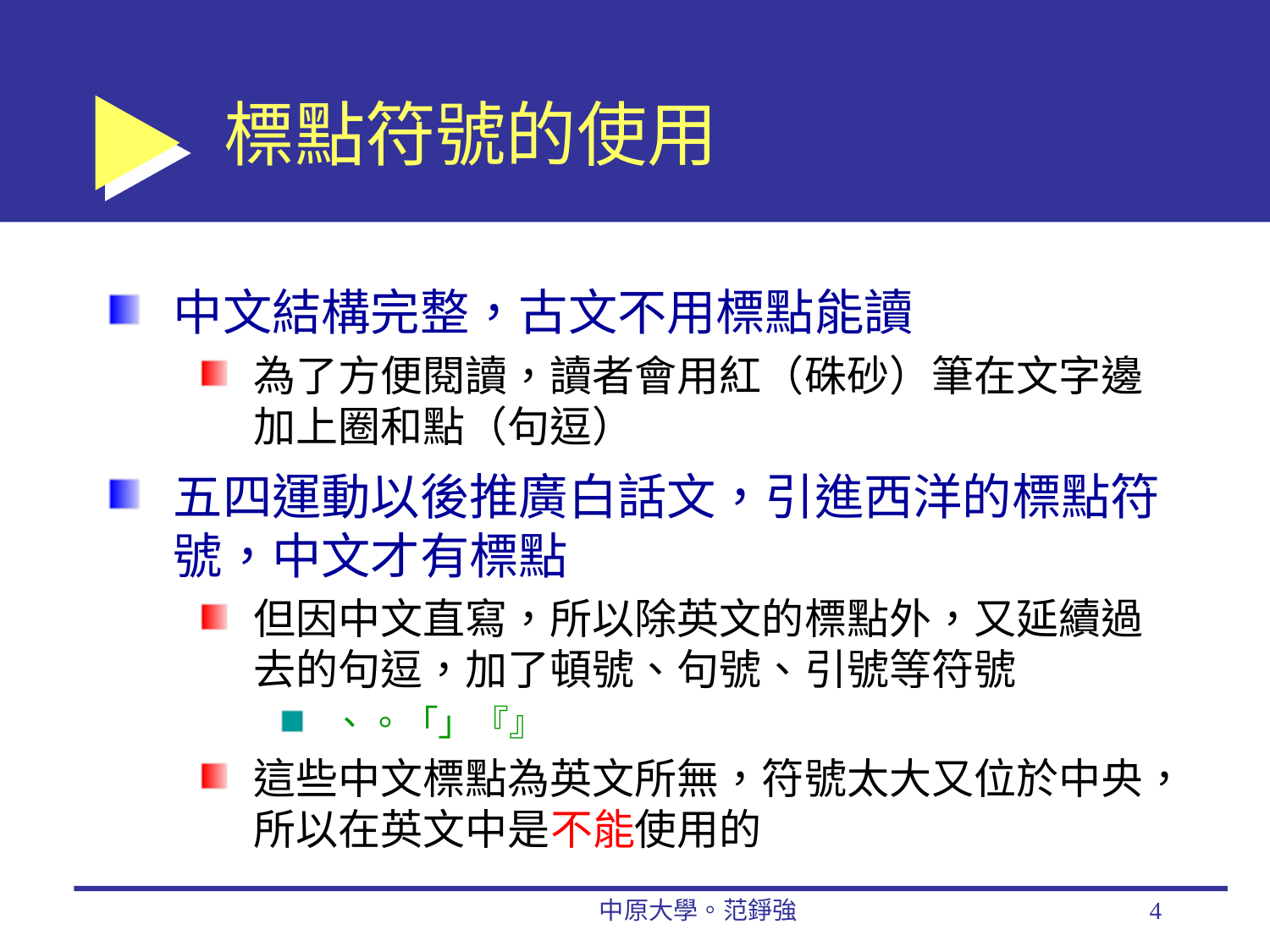

# 標點符號的使用
中文結構完整，古文不用標點能讀
為了方便閱讀，讀者會用紅（硃砂）筆在文字邊加上圈和點（句逗）
五四運動以後推廣白話文，引進西洋的標點符號，中文才有標點
但因中文直寫，所以除英文的標點外，又延續過去的句逗，加了頓號、句號、引號等符號
、。「」『』
這些中文標點為英文所無，符號太大又位於中央，所以在英文中是不能使用的
中原大學。范錚強
4